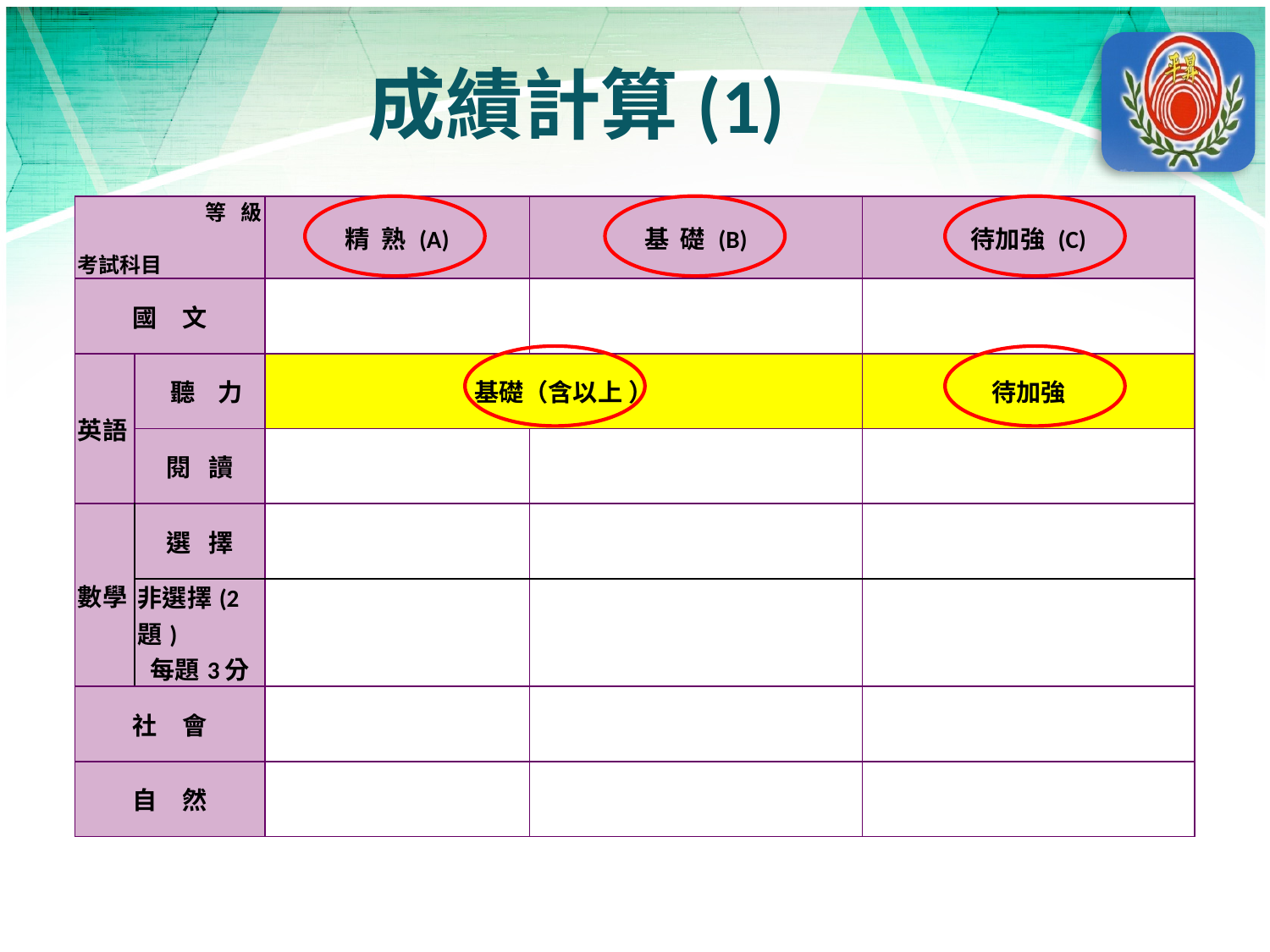

# 成績計算(1)
| 等 級 考試科目 |  | 精 熟 (A) | 基 礎 (B) | 待加強 (C) |
| --- | --- | --- | --- | --- |
| 國　文 |  |  |  |  |
| 英語 | 聽 力 | 基礎（含以上 ） |  | 待加強 |
|  | 閱 讀 |  |  |  |
| 數學 | 選 擇 |  |  |  |
|  | 非選擇(2題) 每題3分 |  |  |  |
| 社　會 |  |  |  |  |
| 自　然 |  |  |  |  |